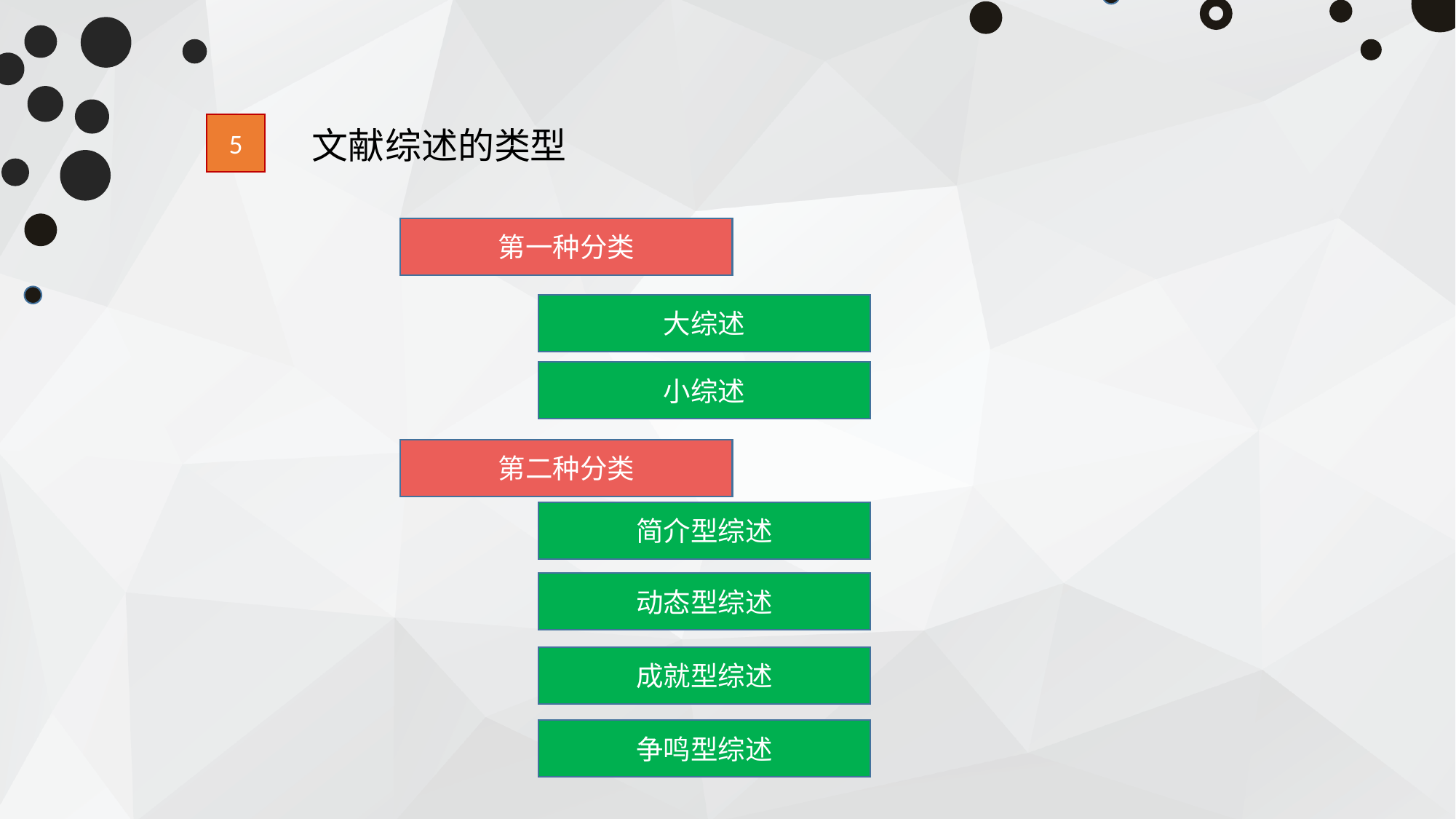

5
文献综述的类型

第一种分类

大综述
小综述
第二种分类
简介型综述
动态型综述
成就型综述
争鸣型综述